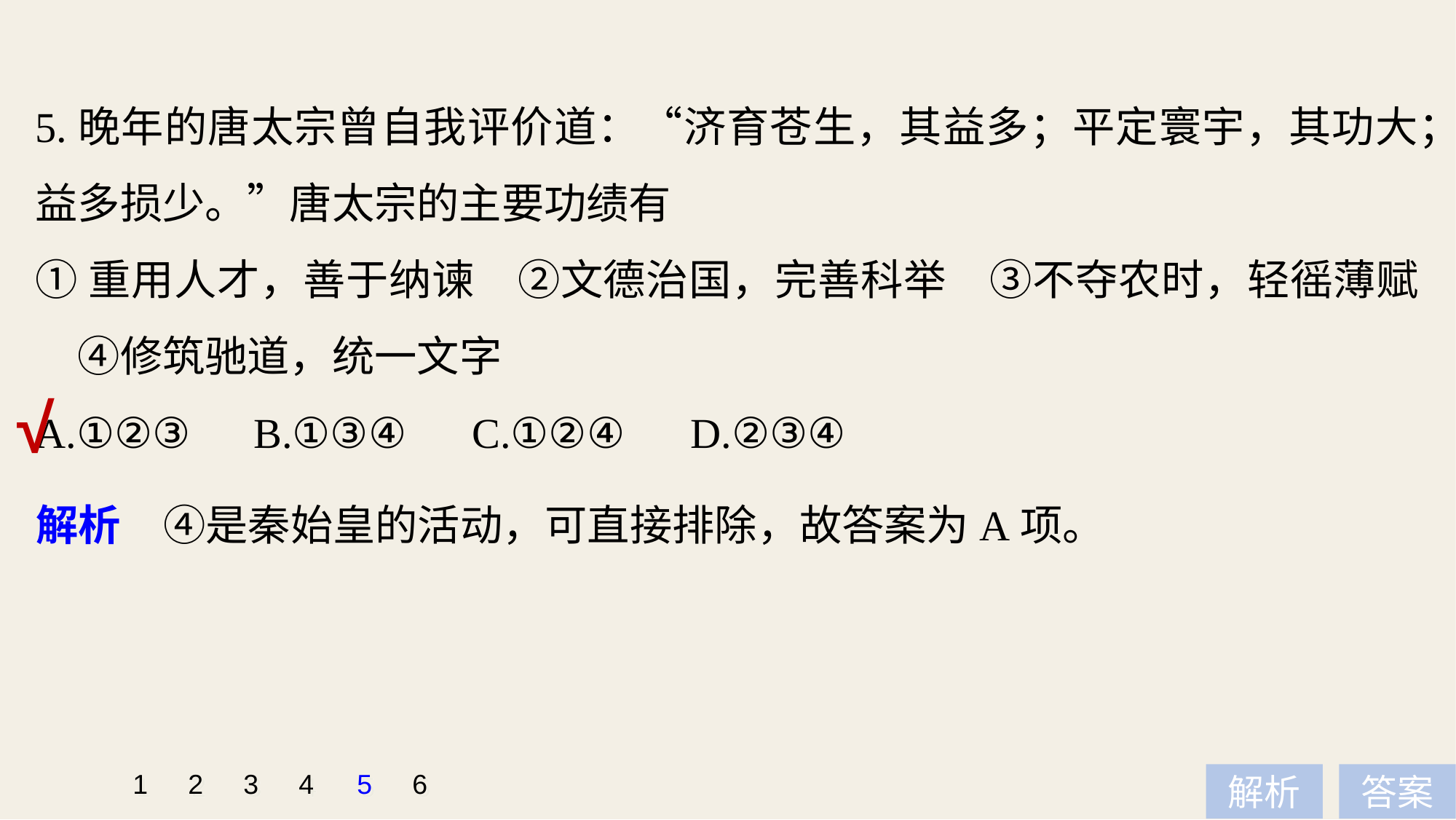

5.晚年的唐太宗曾自我评价道：“济育苍生，其益多；平定寰宇，其功大；益多损少。”唐太宗的主要功绩有
①重用人才，善于纳谏　②文德治国，完善科举　③不夺农时，轻徭薄赋　④修筑驰道，统一文字
A.①②③  	B.①③④  	C.①②④  	D.②③④
√
解析　④是秦始皇的活动，可直接排除，故答案为A项。
1
2
3
4
5
6
解析
答案